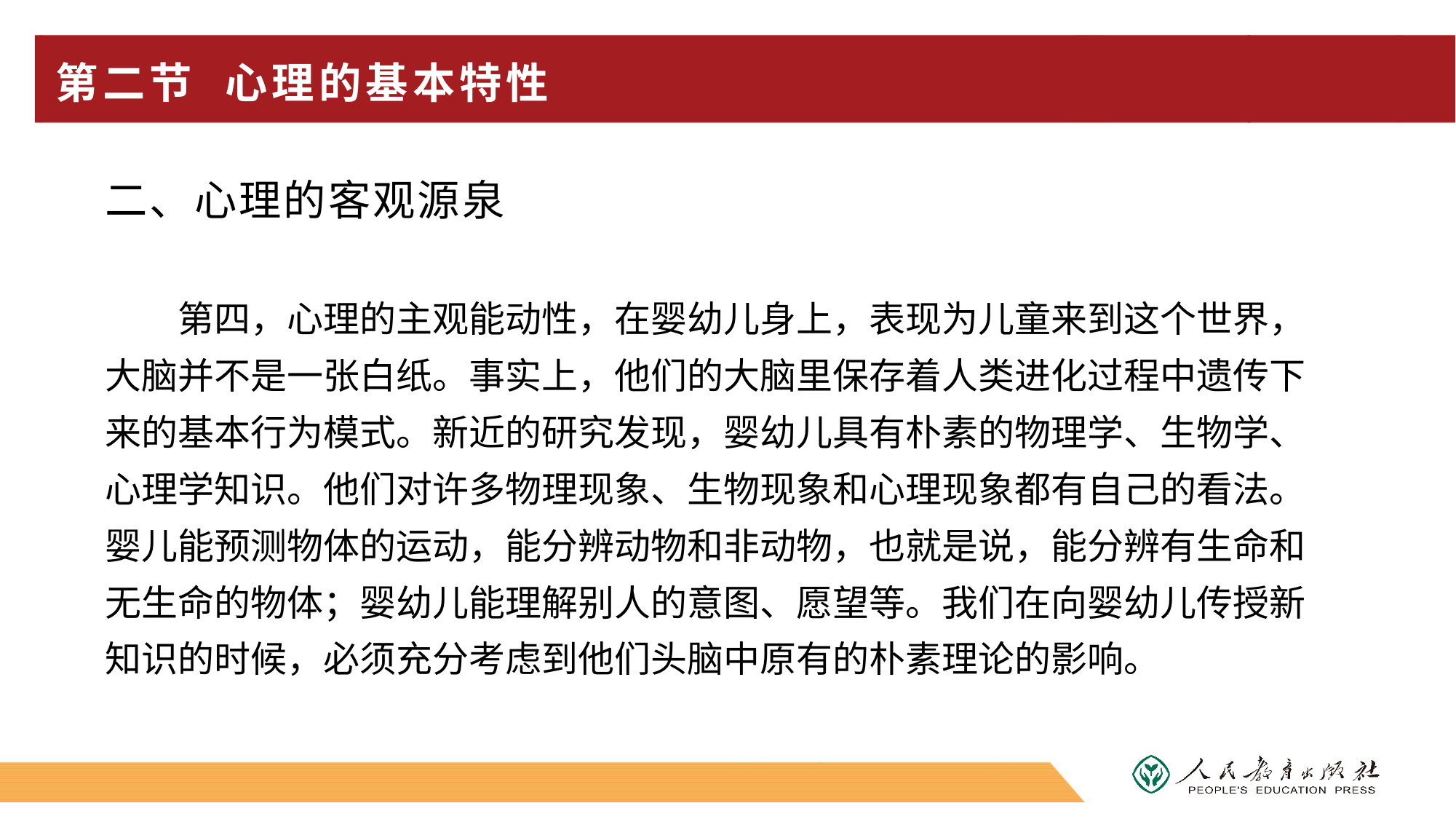

# 第二节  心理的基本特性
二、心理的客观源泉
第四，心理的主观能动性，在婴幼儿身上，表现为儿童来到这个世界，大脑并不是一张白纸。事实上，他们的大脑里保存着人类进化过程中遗传下来的基本行为模式。新近的研究发现，婴幼儿具有朴素的物理学、生物学、心理学知识。他们对许多物理现象、生物现象和心理现象都有自己的看法。婴儿能预测物体的运动，能分辨动物和非动物，也就是说，能分辨有生命和无生命的物体；婴幼儿能理解别人的意图、愿望等。我们在向婴幼儿传授新知识的时候，必须充分考虑到他们头脑中原有的朴素理论的影响。